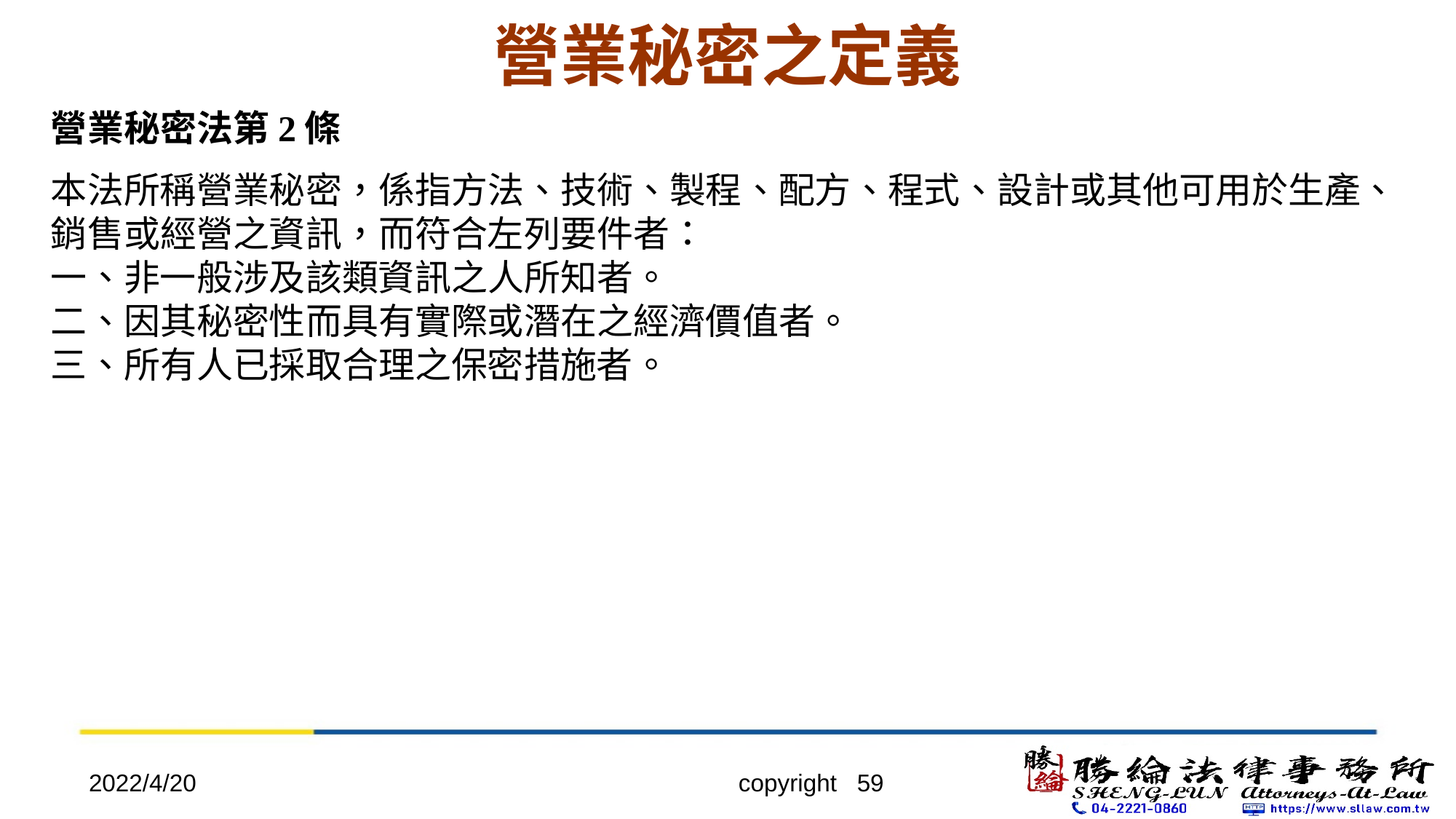

# 營業秘密之定義
營業秘密法第2條

本法所稱營業秘密，係指方法、技術、製程、配方、程式、設計或其他可用於生產、銷售或經營之資訊，而符合左列要件者：
一、非一般涉及該類資訊之人所知者。
二、因其秘密性而具有實際或潛在之經濟價值者。
三、所有人已採取合理之保密措施者。

2022/4/20
copyright   59